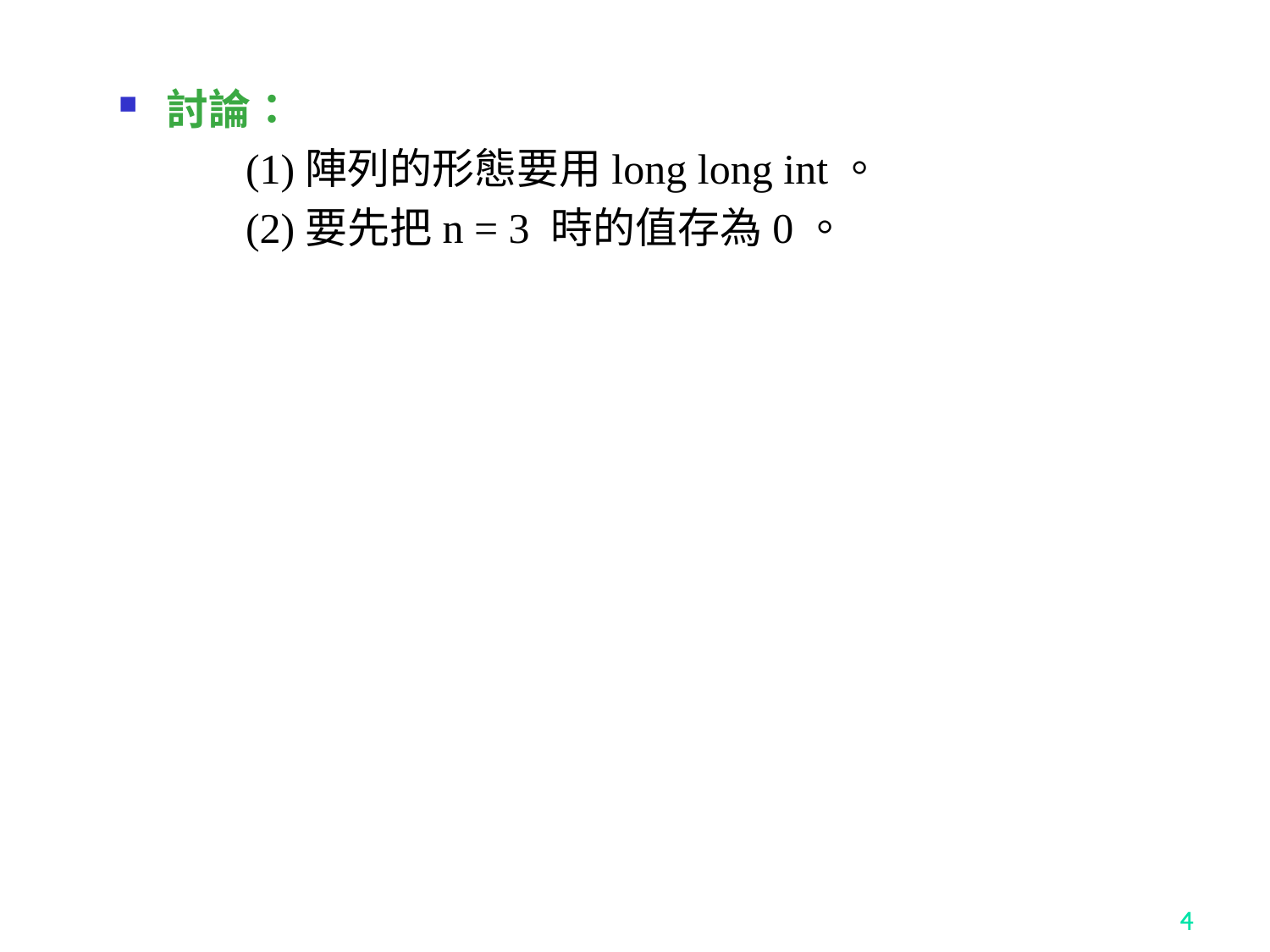

討論：
	(1)陣列的形態要用long long int。
	(2)要先把n = 3 時的值存為0。
4